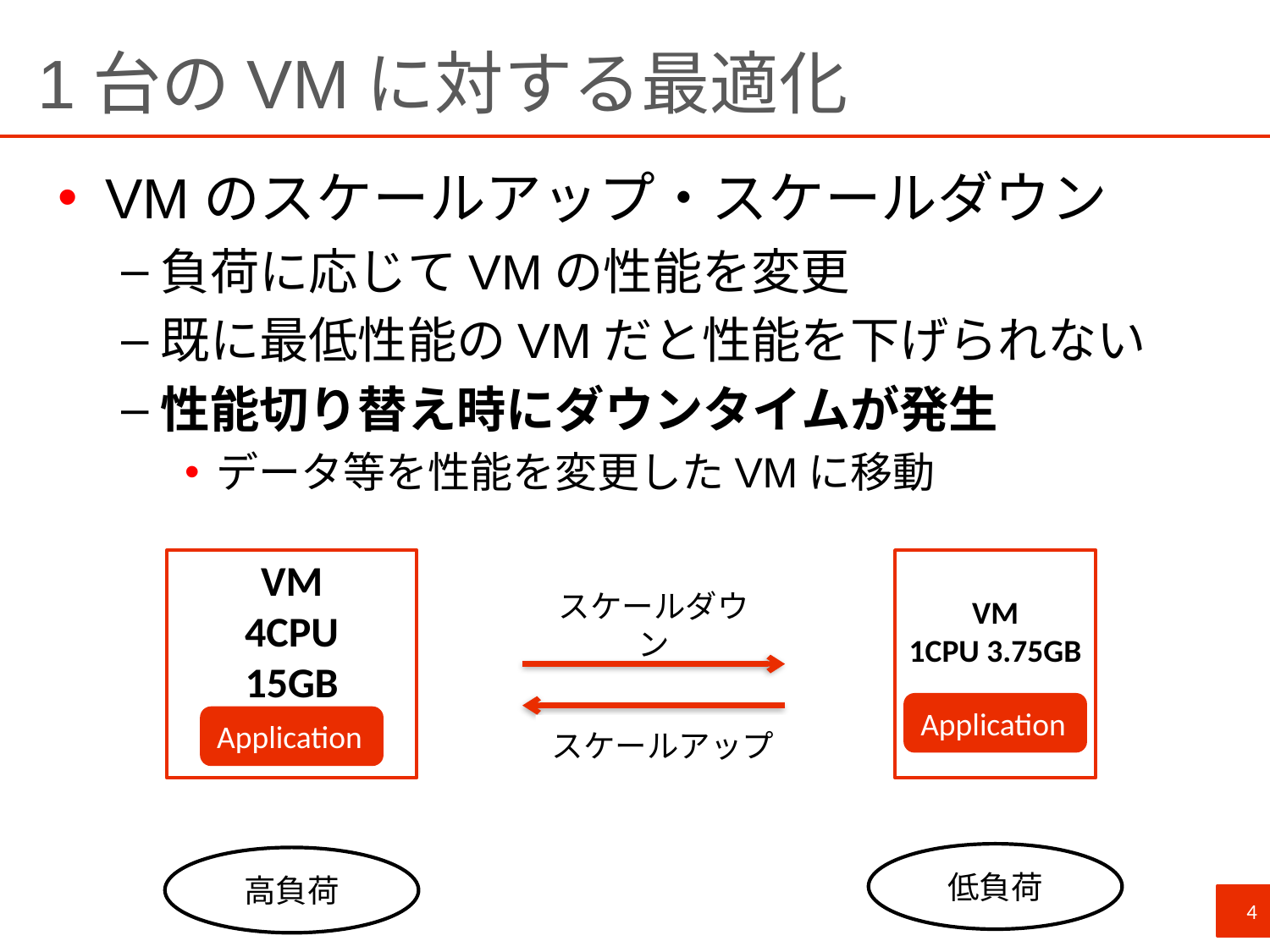

# 1台のVMに対する最適化
VMのスケールアップ・スケールダウン
負荷に応じてVMの性能を変更
既に最低性能のVMだと性能を下げられない
性能切り替え時にダウンタイムが発生
データ等を性能を変更したVMに移動
VM
4CPU
15GB

Application
VM
1CPU 3.75GB

Application
スケールダウン
スケールアップ
低負荷
高負荷
4